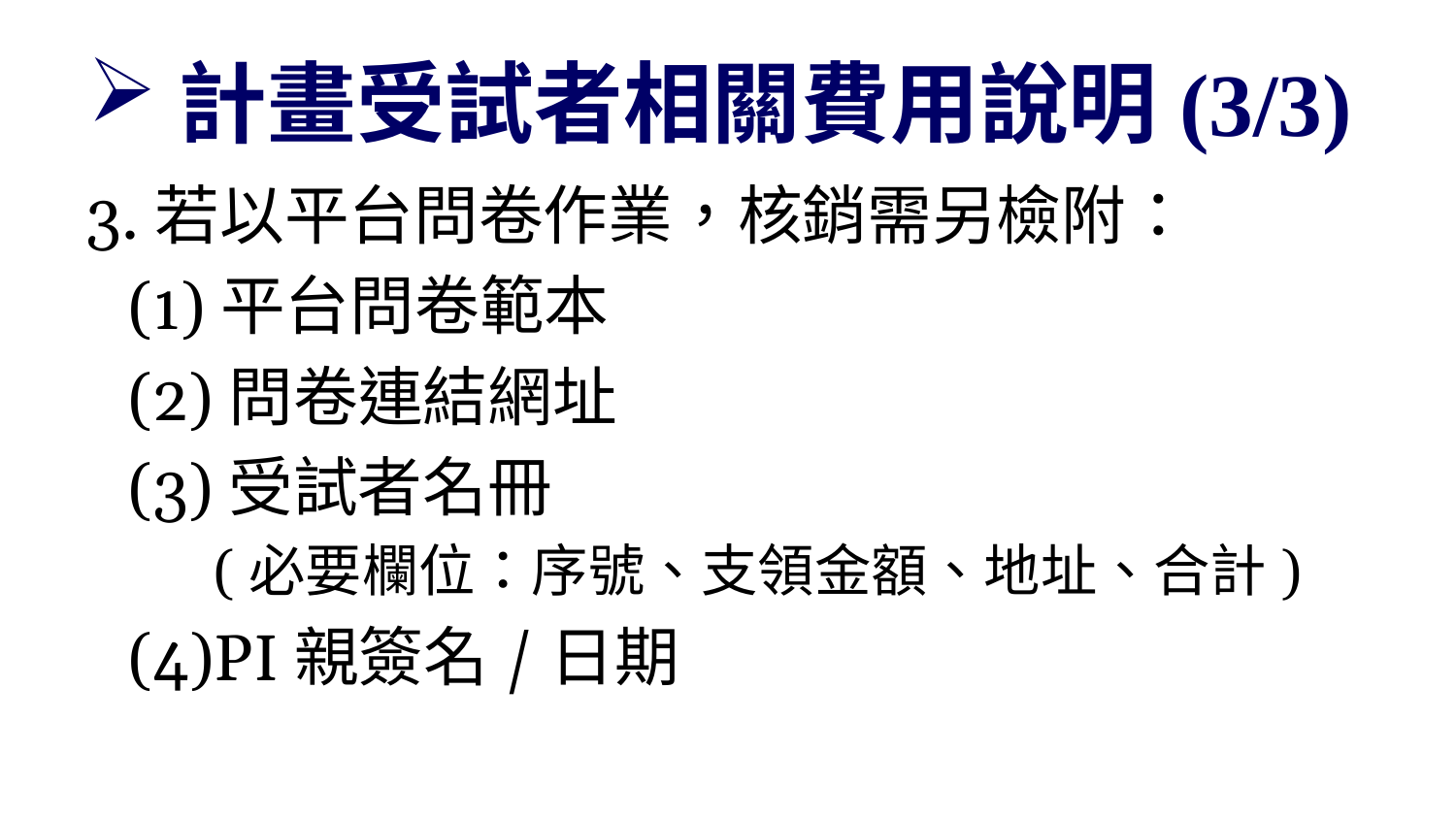

# 計畫受試者相關費用說明(3/3)
3.若以平台問卷作業，核銷需另檢附：
(1)平台問卷範本
(2)問卷連結網址
(3)受試者名冊
(必要欄位：序號、支領金額、地址、合計)
(4)PI親簽名/日期